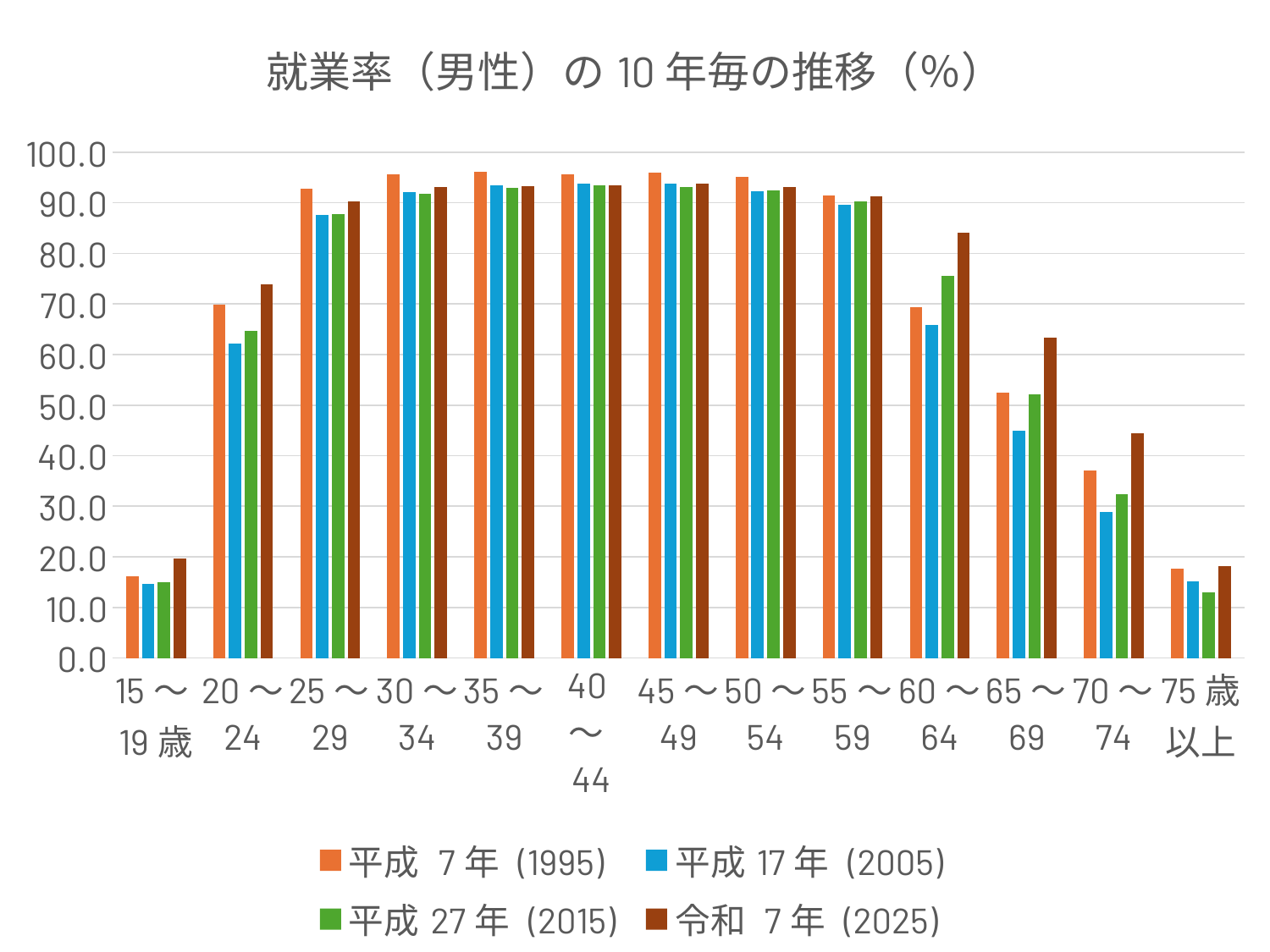

### Chart: 就業率（男性）の10年毎の推移（％）

| Category | 平成 7年 | 平成17年 | 平成27年 | 令和 7年 |
|---|---|---|---|---|
| 15～19歳 | 16.1 | 14.7 | 15.0 | 19.6 |
| 20～24 | 69.9 | 62.2 | 64.7 | 73.8 |
| 25～29 | 92.8 | 87.6 | 87.8 | 90.2 |
| 30～34 | 95.6 | 92.1 | 91.7 | 93.1 |
| 35～39 | 96.2 | 93.4 | 93.0 | 93.3 |
| 40～44 | 95.6 | 93.8 | 93.5 | 93.4 |
| 45～49 | 96.0 | 93.8 | 93.2 | 93.7 |
| 50～54 | 95.2 | 92.3 | 92.4 | 93.1 |
| 55～59 | 91.5 | 89.6 | 90.2 | 91.2 |
| 60～64 | 69.3 | 65.9 | 75.5 | 84.1 |
| 65～69 | 52.5 | 45.0 | 52.2 | 63.4 |
| 70～74 | 37.0 | 28.9 | 32.3 | 44.5 |
| 75歳以上 | 17.6 | 15.1 | 13.0 | 18.2 |